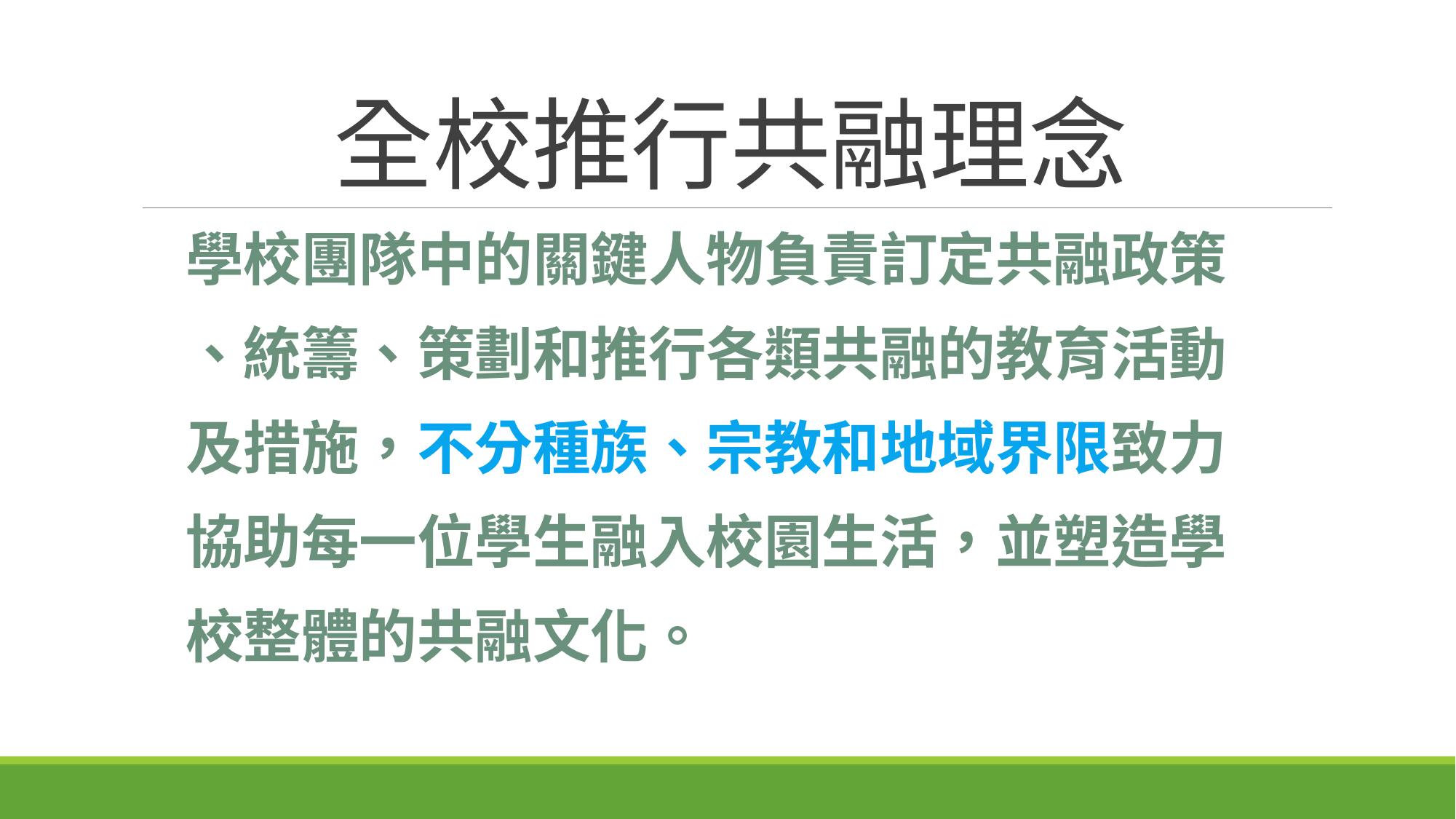

# 全校推行共融理念
學校團隊中的關鍵人物負責訂定共融政策
、統籌、策劃和推行各類共融的教育活動
及措施，不分種族、宗教和地域界限致力
協助每一位學生融入校園生活，並塑造學
校整體的共融文化。